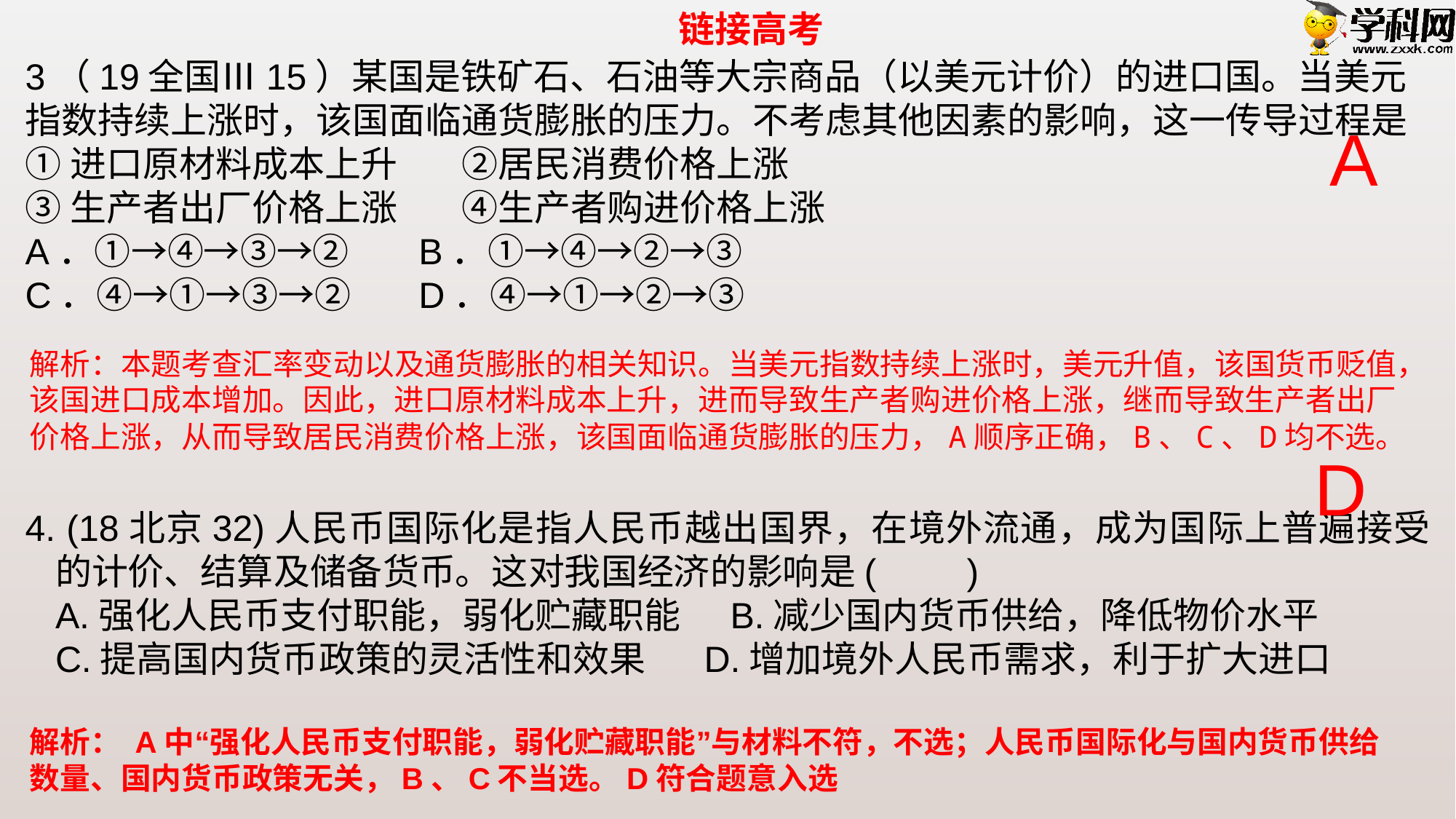

链接高考
3（19全国Ⅲ15）某国是铁矿石、石油等大宗商品（以美元计价）的进口国。当美元指数持续上涨时，该国面临通货膨胀的压力。不考虑其他因素的影响，这一传导过程是
①进口原材料成本上升	②居民消费价格上涨
③生产者出厂价格上涨	④生产者购进价格上涨
A．①→④→③→②	       B．①→④→②→③
C．④→①→③→②	       D．④→①→②→③

4. (18北京32)人民币国际化是指人民币越出国界，在境外流通，成为国际上普遍接受的计价、结算及储备货币。这对我国经济的影响是(　　)
	A.强化人民币支付职能，弱化贮藏职能     B.减少国内货币供给，降低物价水平
	C.提高国内货币政策的灵活性和效果      D.增加境外人民币需求，利于扩大进口
A
解析：本题考查汇率变动以及通货膨胀的相关知识。当美元指数持续上涨时，美元升值，该国货币贬值，该国进口成本增加。因此，进口原材料成本上升，进而导致生产者购进价格上涨，继而导致生产者出厂价格上涨，从而导致居民消费价格上涨，该国面临通货膨胀的压力，A顺序正确，B、C、D均不选。
D
解析： A中“强化人民币支付职能，弱化贮藏职能”与材料不符，不选；人民币国际化与国内货币供给数量、国内货币政策无关，B、C不当选。D符合题意入选